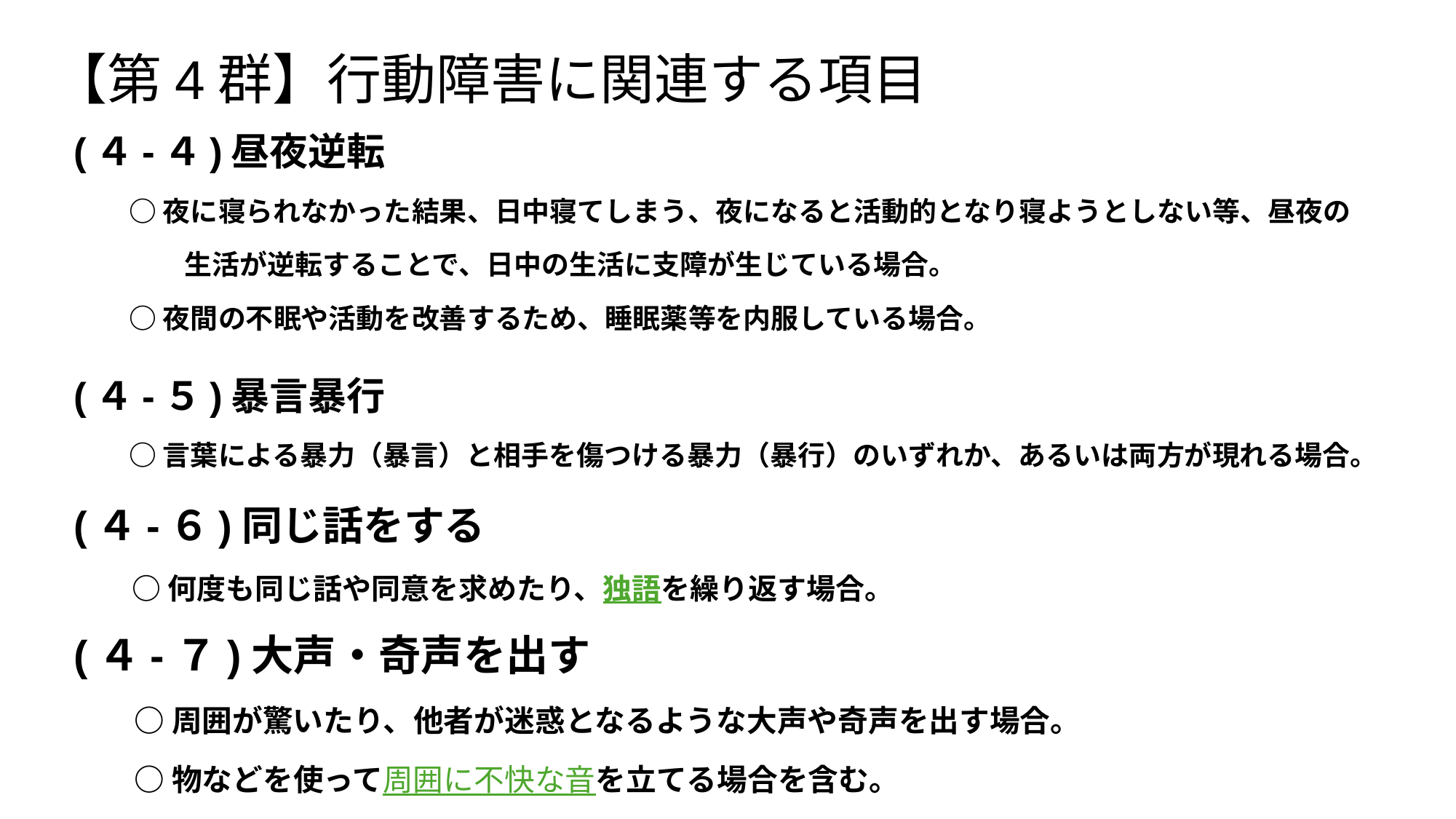

【第4群】行動障害に関連する項目
(４-４)昼夜逆転
　　○ 夜に寝られなかった結果、日中寝てしまう、夜になると活動的となり寝ようとしない等、昼夜の
　　　　生活が逆転することで、日中の生活に支障が生じている場合。
　　○ 夜間の不眠や活動を改善するため、睡眠薬等を内服している場合。
(４-５)暴言暴行
　　○ 言葉による暴力（暴言）と相手を傷つける暴力（暴行）のいずれか、あるいは両方が現れる場合。
(４-６)同じ話をする
　　○ 何度も同じ話や同意を求めたり、独語を繰り返す場合。
(４-７)大声・奇声を出す
　　○ 周囲が驚いたり、他者が迷惑となるような大声や奇声を出す場合。
　　○ 物などを使って周囲に不快な音を立てる場合を含む。